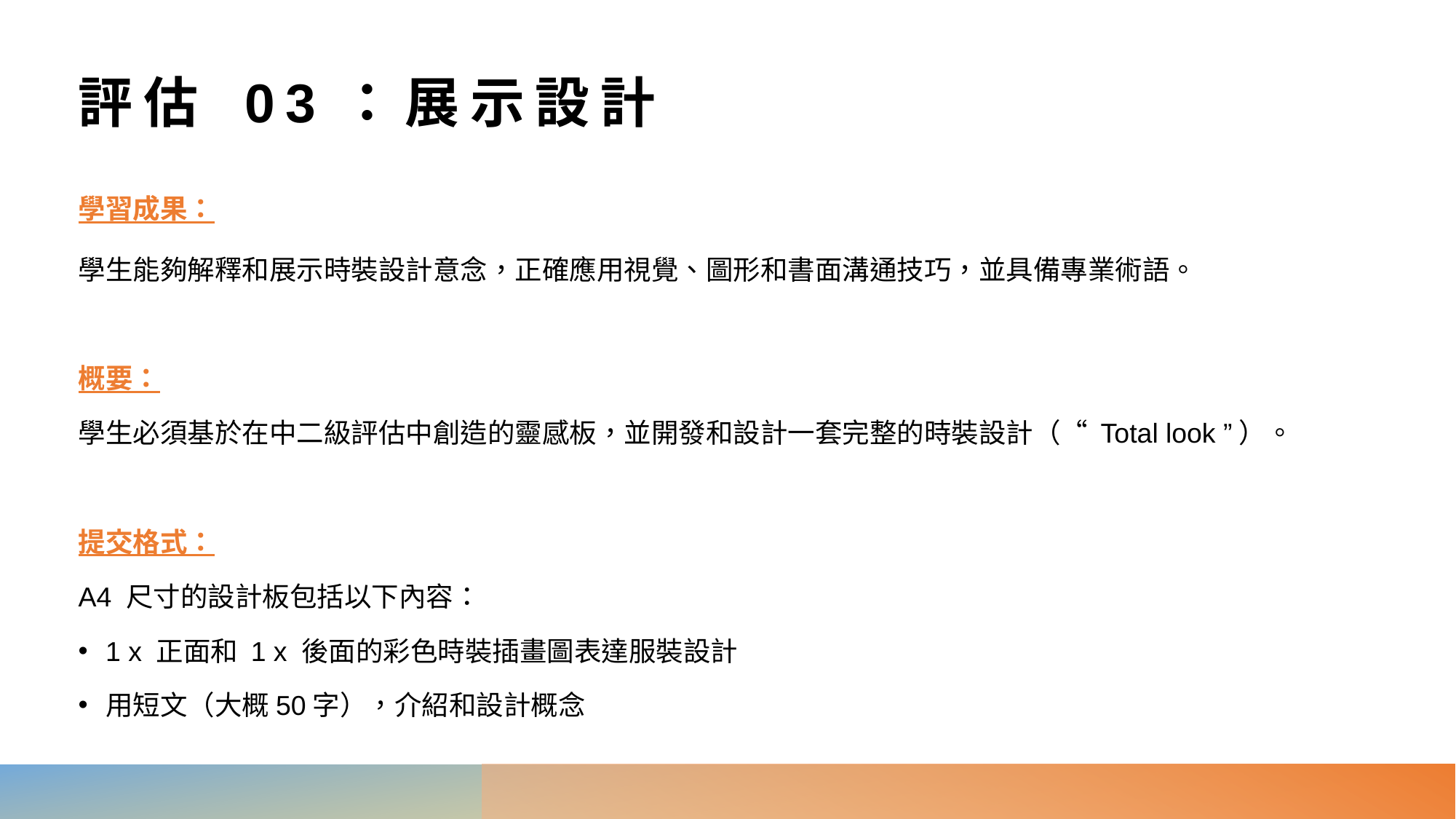

# 評估 03：展示設計

學習成果：
學生能夠解釋和展示時裝設計意念，正確應用視覺、圖形和書面溝通技巧，並具備專業術語。

概要：
學生必須基於在中二級評估中創造的靈感板，並開發和設計一套完整的時裝設計（“ Total look ”）。

提交格式：
A4 尺寸的設計板包括以下內容：
1 x 正面和 1 x 後面的彩色時裝插畫圖表達服裝設計
用短文（大概50字），介紹和設計概念